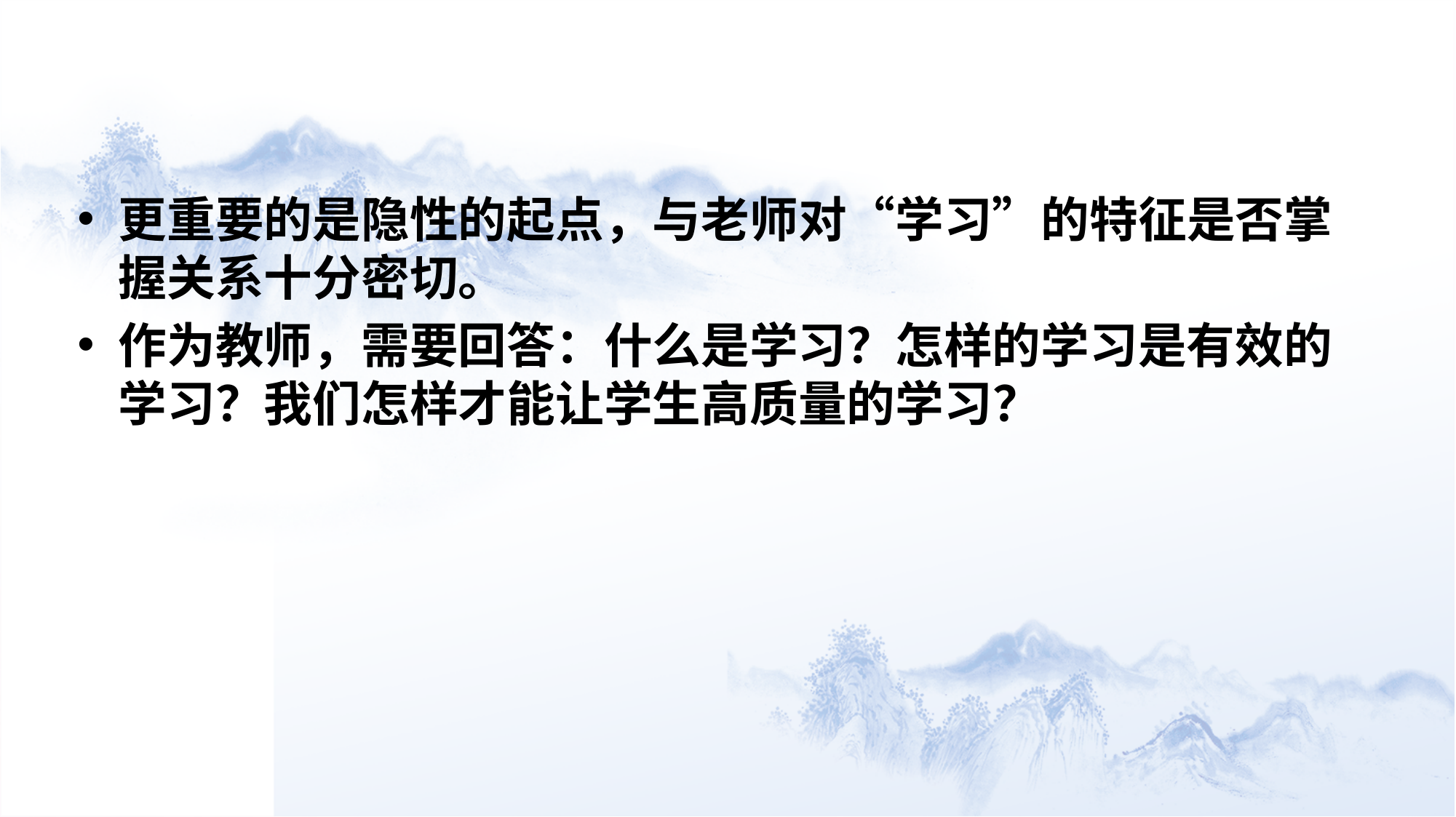

#
更重要的是隐性的起点，与老师对“学习”的特征是否掌握关系十分密切。
作为教师，需要回答：什么是学习？怎样的学习是有效的学习？我们怎样才能让学生高质量的学习？